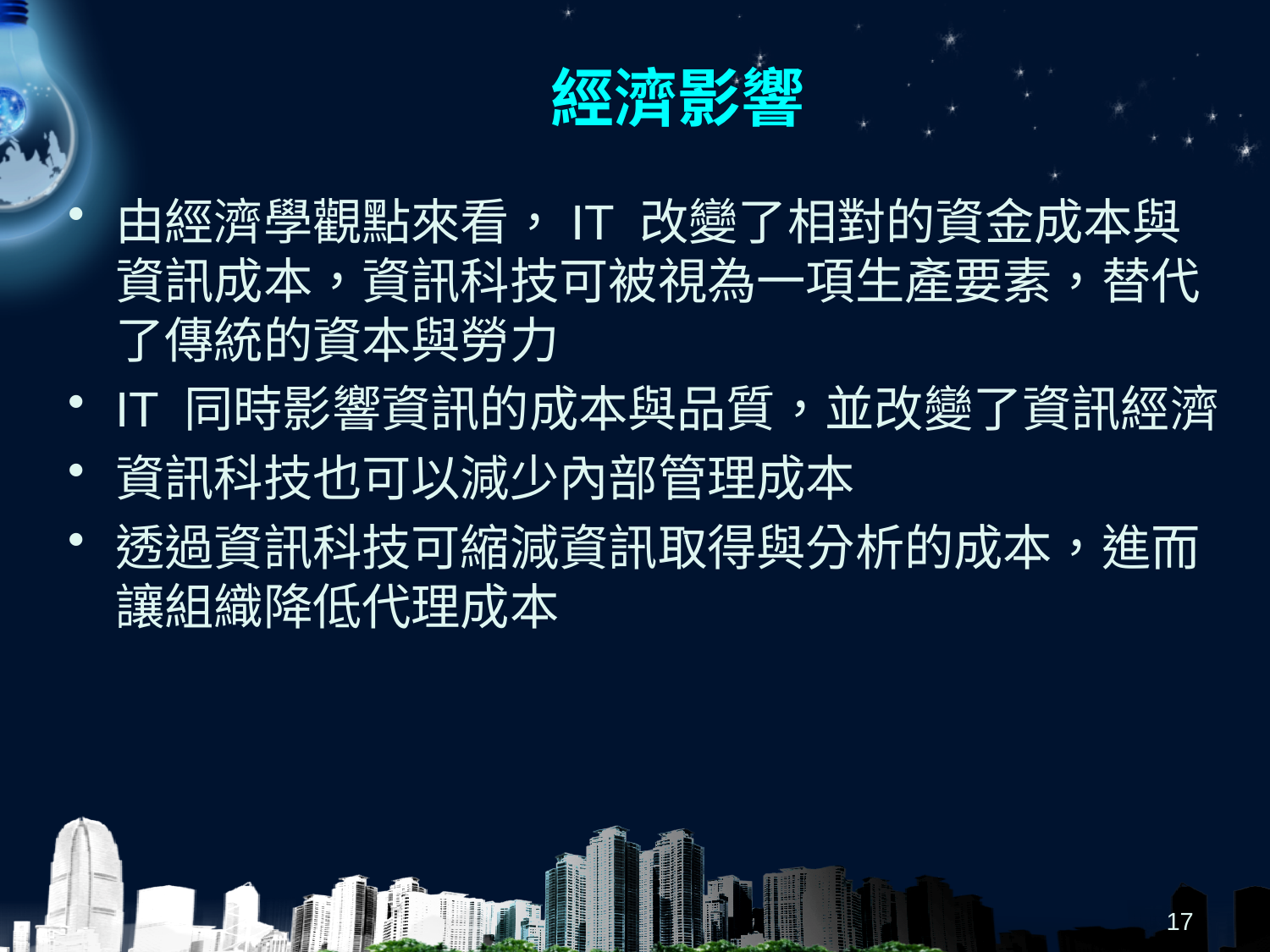

# 經濟影響
由經濟學觀點來看，IT 改變了相對的資金成本與資訊成本，資訊科技可被視為一項生產要素，替代了傳統的資本與勞力
IT 同時影響資訊的成本與品質，並改變了資訊經濟
資訊科技也可以減少內部管理成本
透過資訊科技可縮減資訊取得與分析的成本，進而讓組織降低代理成本
17